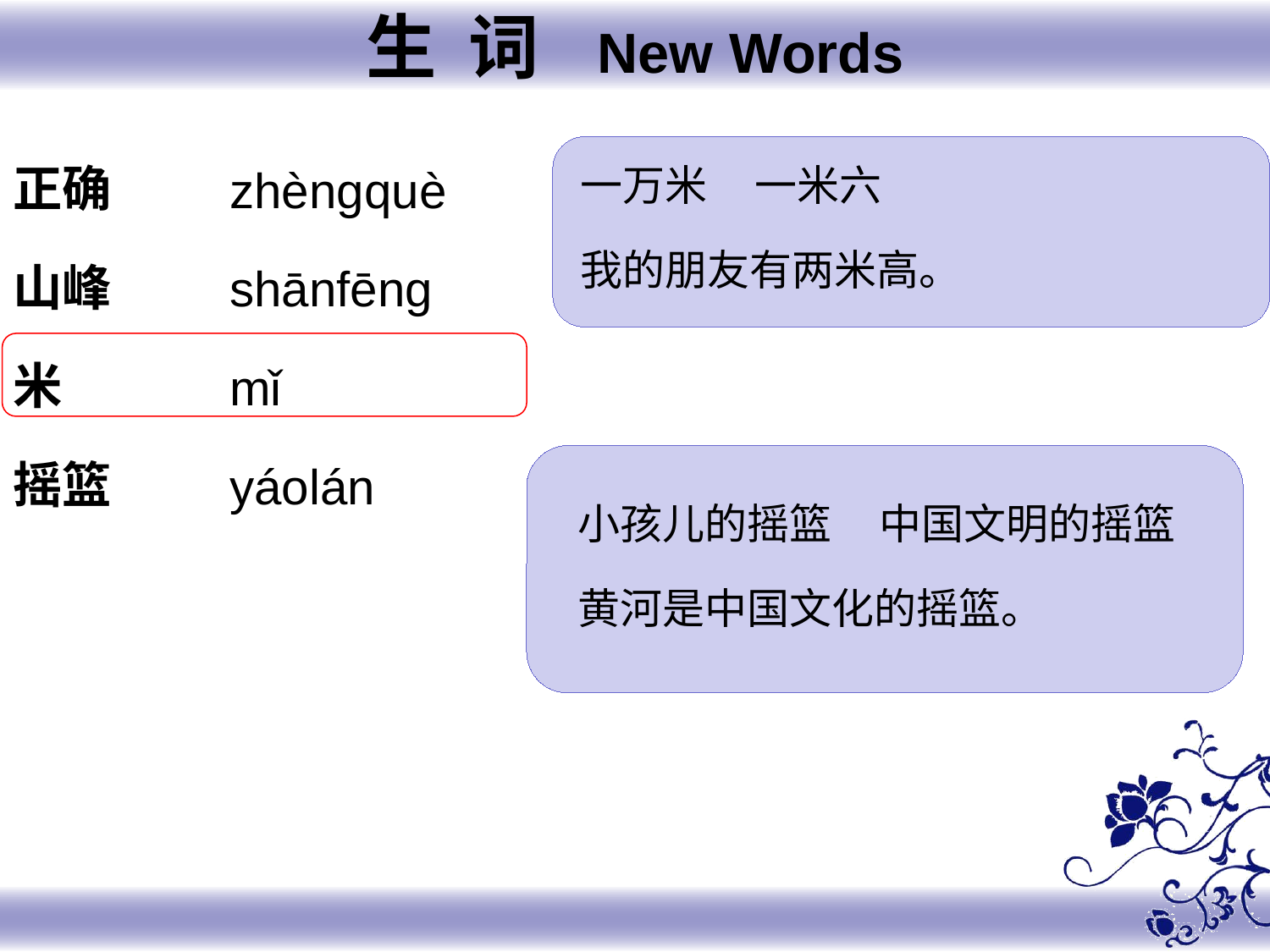

生  词   New Words
正确
山峰
米
摇篮

zhèngquè
shānfēng
mǐ
yáolán

一万米     一米六
我的朋友有两米高。

小孩儿的摇篮     中国文明的摇篮
黄河是中国文化的摇篮。